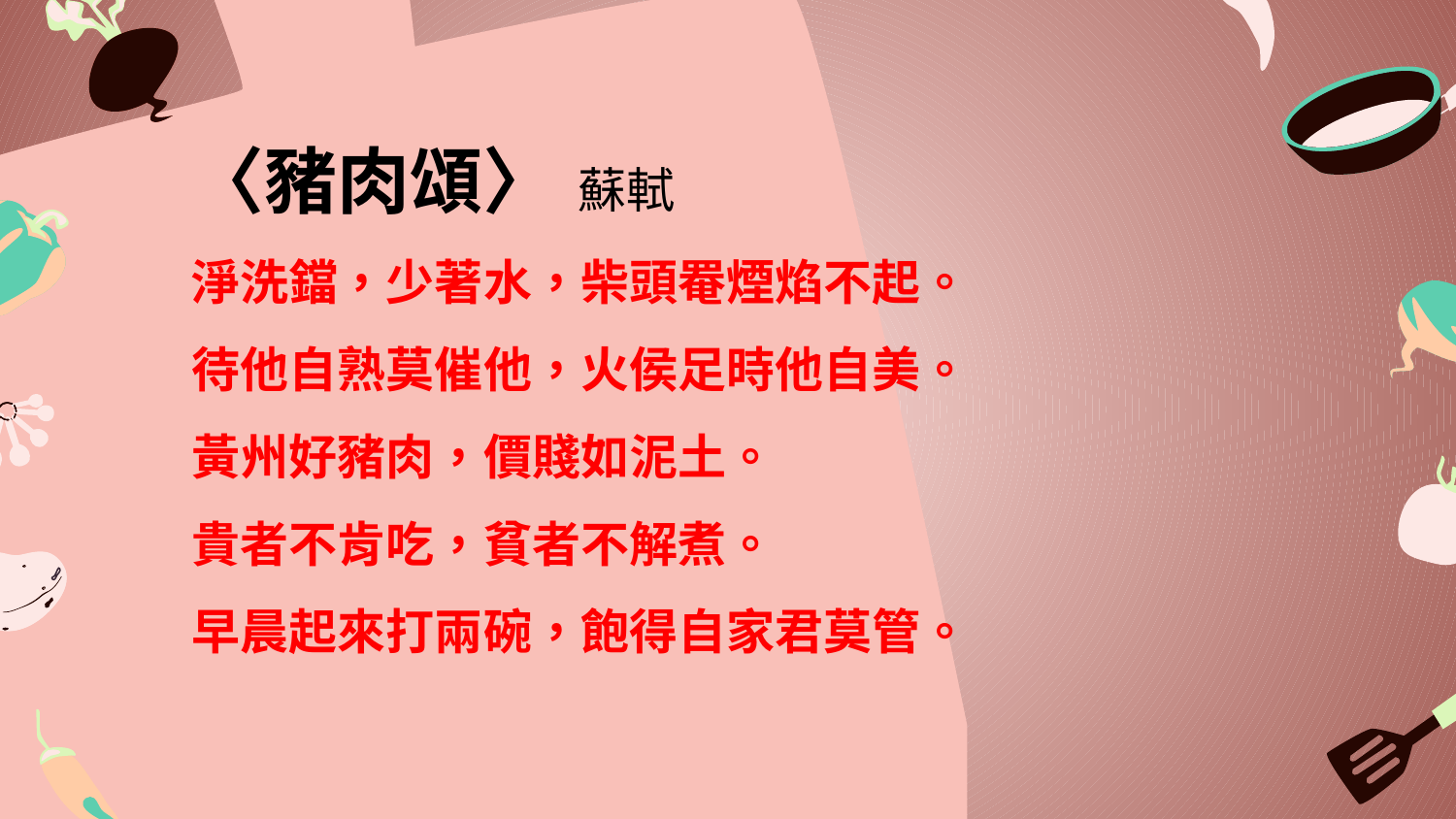

〈豬肉頌〉  蘇軾
淨洗鐺，少著水，柴頭罨煙焰不起。
待他自熟莫催他，火侯足時他自美。
黃州好豬肉，價賤如泥土。
貴者不肯吃，貧者不解煮。
早晨起來打兩碗，飽得自家君莫管。